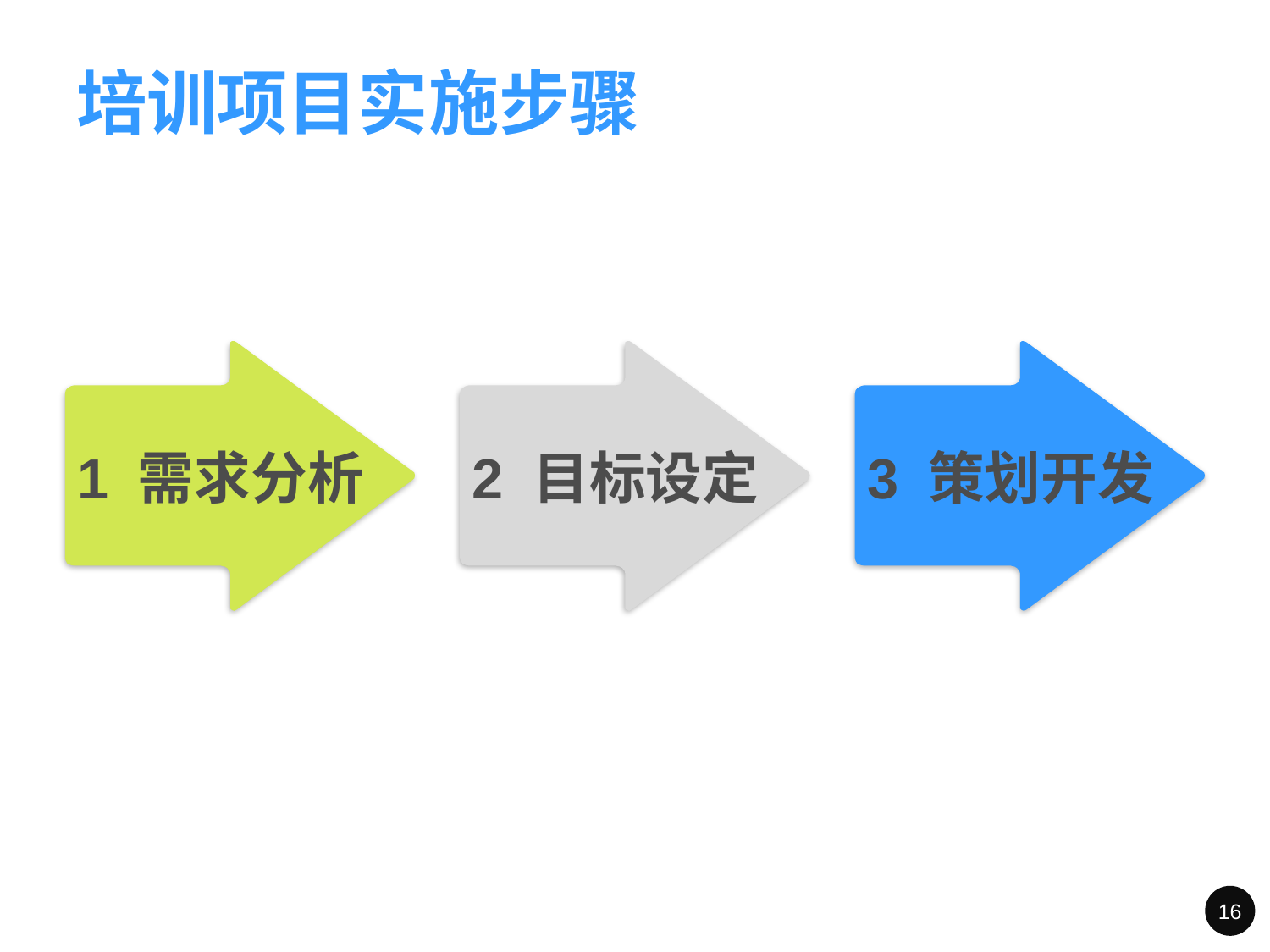

# 培训项目实施步骤
1 需求分析
2 目标设定
3 策划开发